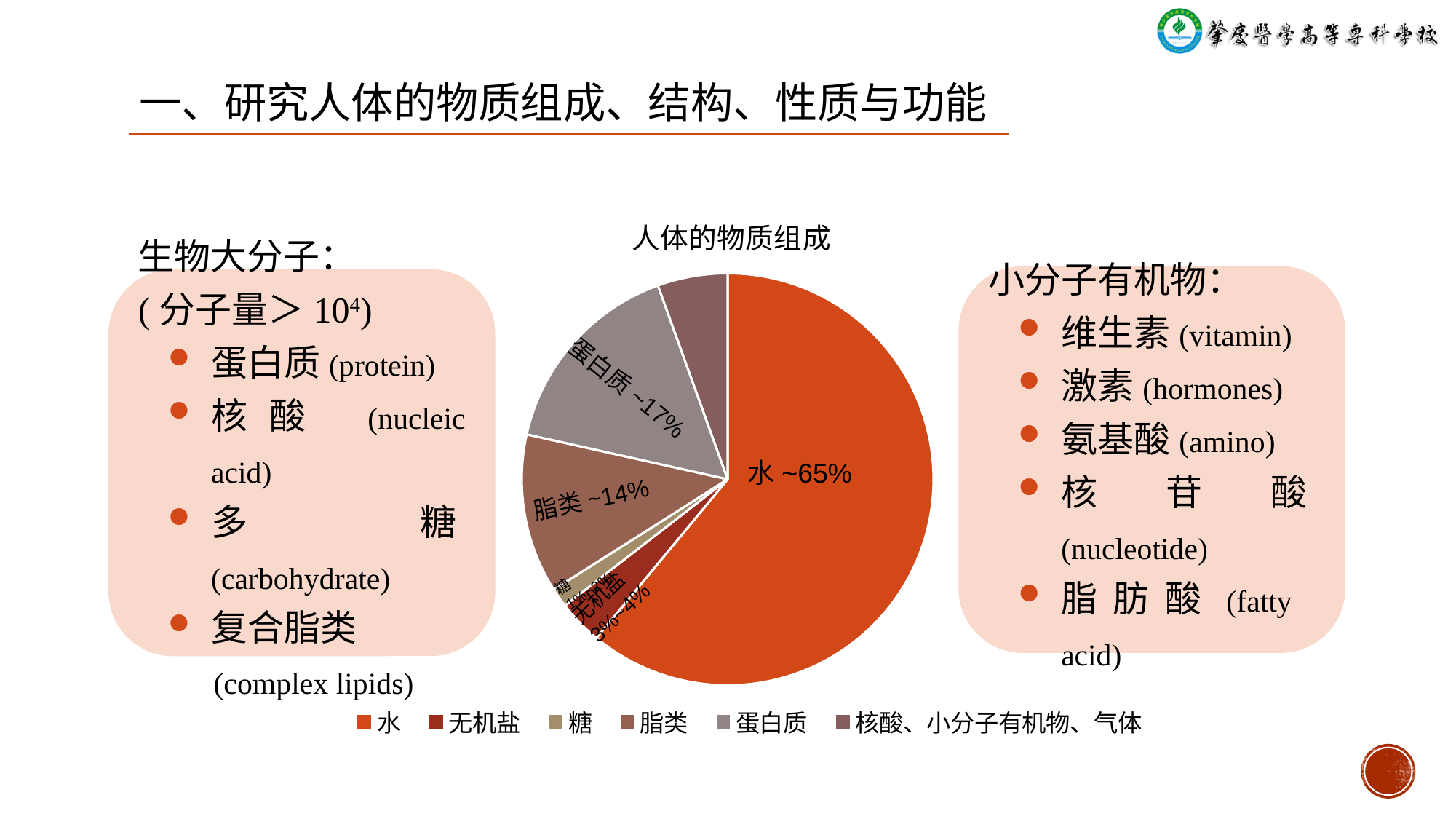

一、研究人体的物质组成、结构、性质与功能

### Chart:

| Category | 人体的物质组成 |
|---|---|
| 水 | 61.0 |
| 无机盐 | 3.5 |
| 糖 | 1.5 |
| 脂类 | 12.5 |
| 蛋白质 | 16.0 |
| 核酸、小分子有机物、气体 | 5.5 |
小分子有机物：
维生素(vitamin)
激素(hormones)
氨基酸(amino)
核苷酸(nucleotide)
脂肪酸(fatty  acid)
生物大分子：
(分子量＞104)
蛋白质(protein)
核酸 (nucleic acid)
多糖(carbohydrate)
复合脂类
     (complex lipids)
蛋白质~17%
水~65%
脂类~14%
无机盐3%~4%
糖1%~2%